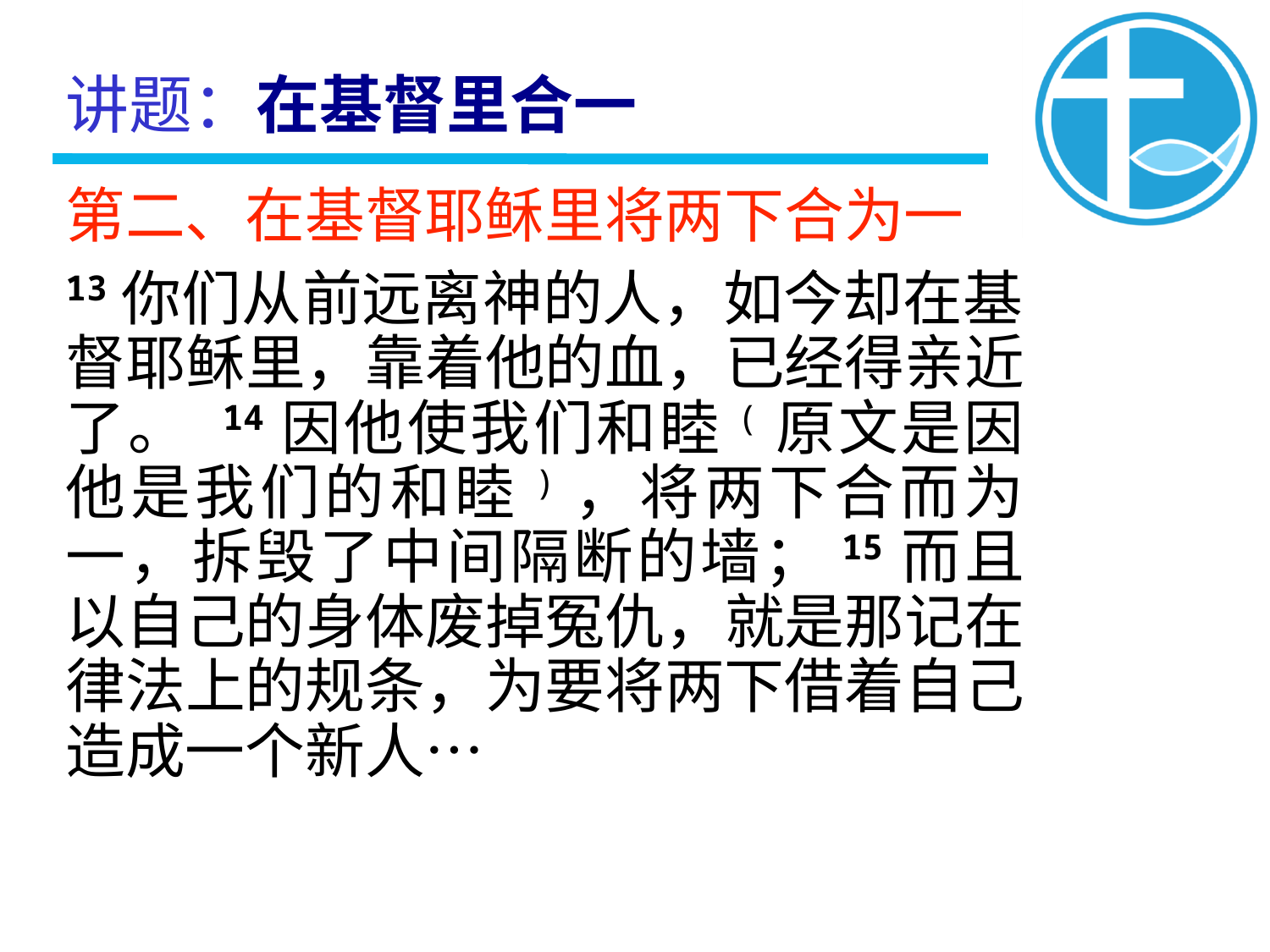

讲题：在基督里合一
第二、在基督耶稣里将两下合为一
13你们从前远离神的人，如今却在基督耶稣里，靠着他的血，已经得亲近了。 14因他使我们和睦(原文是因他是我们的和睦)，将两下合而为一，拆毁了中间隔断的墙；15而且以自己的身体废掉冤仇，就是那记在律法上的规条，为要将两下借着自己造成一个新人⋯